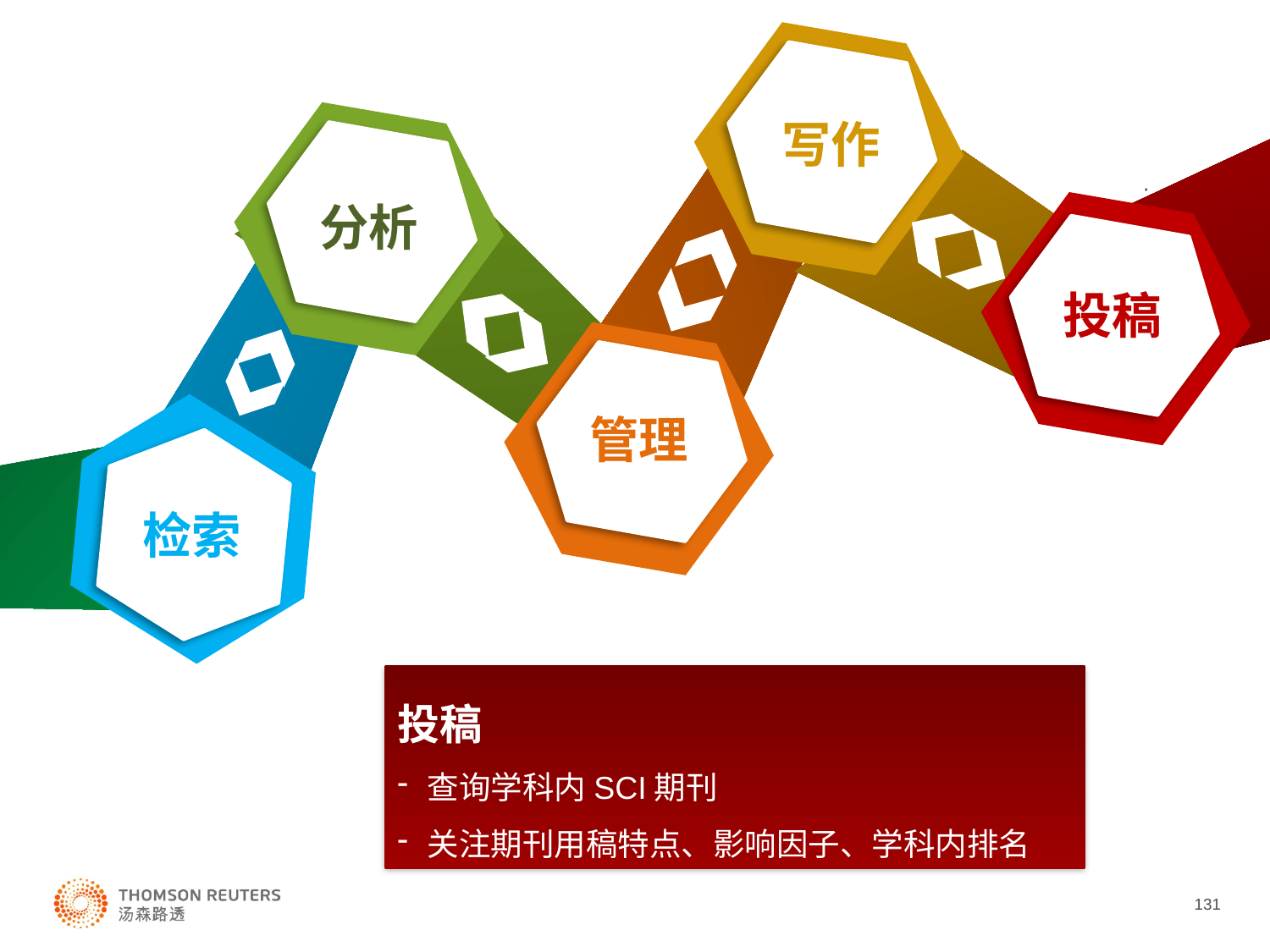

写作

管理

分析

检索

投稿
投稿
查询学科内SCI期刊
关注期刊用稿特点、影响因子、学科内排名
131